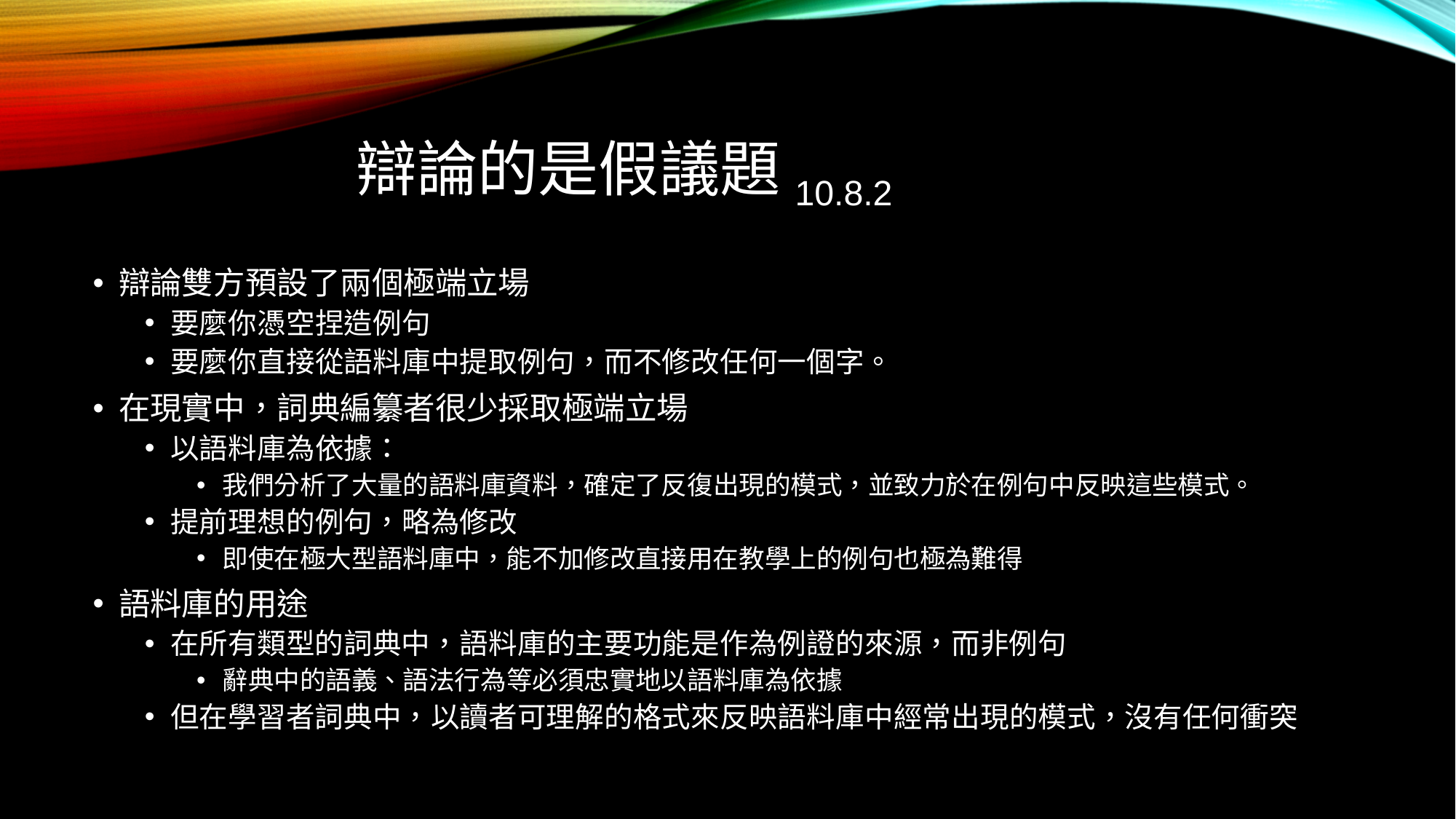

# 辯論的是假議題10.8.2
辯論雙方預設了兩個極端立場
要麼你憑空捏造例句
要麼你直接從語料庫中提取例句，而不修改任何一個字。
在現實中，詞典編纂者很少採取極端立場
以語料庫為依據：
我們分析了大量的語料庫資料，確定了反復出現的模式，並致力於在例句中反映這些模式。
提前理想的例句，略為修改
即使在極大型語料庫中，能不加修改直接用在教學上的例句也極為難得
語料庫的用途
在所有類型的詞典中，語料庫的主要功能是作為例證的來源，而非例句
辭典中的語義、語法行為等必須忠實地以語料庫為依據
但在學習者詞典中，以讀者可理解的格式來反映語料庫中經常出現的模式，沒有任何衝突